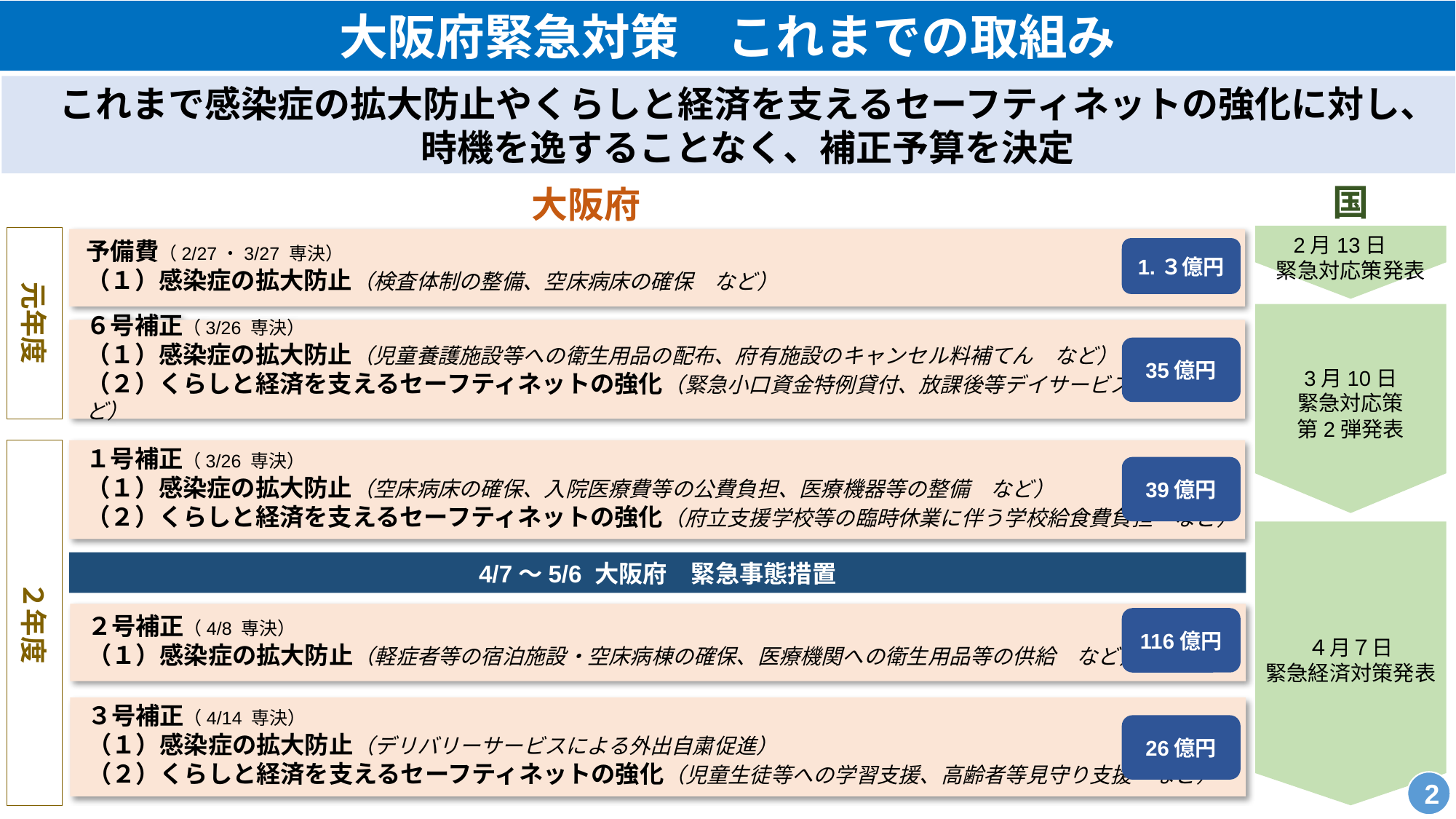

大阪府緊急対策　これまでの取組み
　これまで感染症の拡大防止やくらしと経済を支えるセーフティネットの強化に対し、
　時機を逸することなく、補正予算を決定
2月13日
緊急対応策発表
国
大阪府
元年度
予備費（2/27・3/27 専決）
（１）感染症の拡大防止（検査体制の整備、空床病床の確保　など）
1.３億円
3月10日
緊急対応策
第2弾発表
６号補正（3/26 専決）
（１）感染症の拡大防止（児童養護施設等への衛生用品の配布、府有施設のキャンセル料補てん　など）
（２）くらしと経済を支えるセーフティネットの強化（緊急小口資金特例貸付、放課後等デイサービス支援　など）
35億円
２年度
１号補正（3/26 専決）
（１）感染症の拡大防止（空床病床の確保、入院医療費等の公費負担、医療機器等の整備　など）
（２）くらしと経済を支えるセーフティネットの強化（府立支援学校等の臨時休業に伴う学校給食費負担　など）
39億円
4/7～5/6 大阪府　緊急事態措置
４月７日
緊急経済対策発表
２号補正（4/8 専決）
（１）感染症の拡大防止（軽症者等の宿泊施設・空床病棟の確保、医療機関への衛生用品等の供給　など）
116億円
３号補正（4/14 専決）
（１）感染症の拡大防止（デリバリーサービスによる外出自粛促進）
（２）くらしと経済を支えるセーフティネットの強化（児童生徒等への学習支援、高齢者等見守り支援　など）
26億円
2